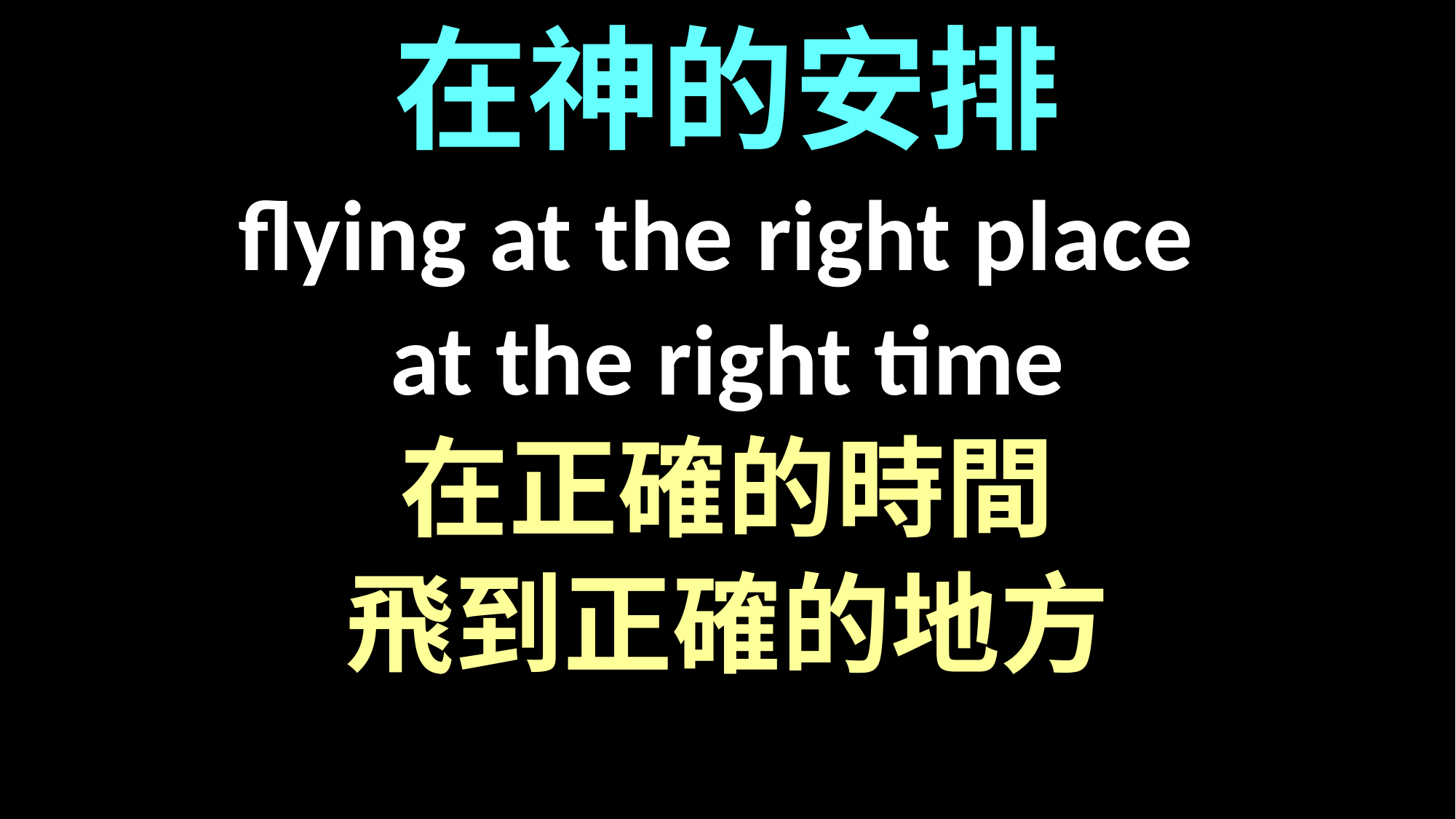

在神的安排
flying at the right place
at the right time
在正確的時間
飛到正確的地方